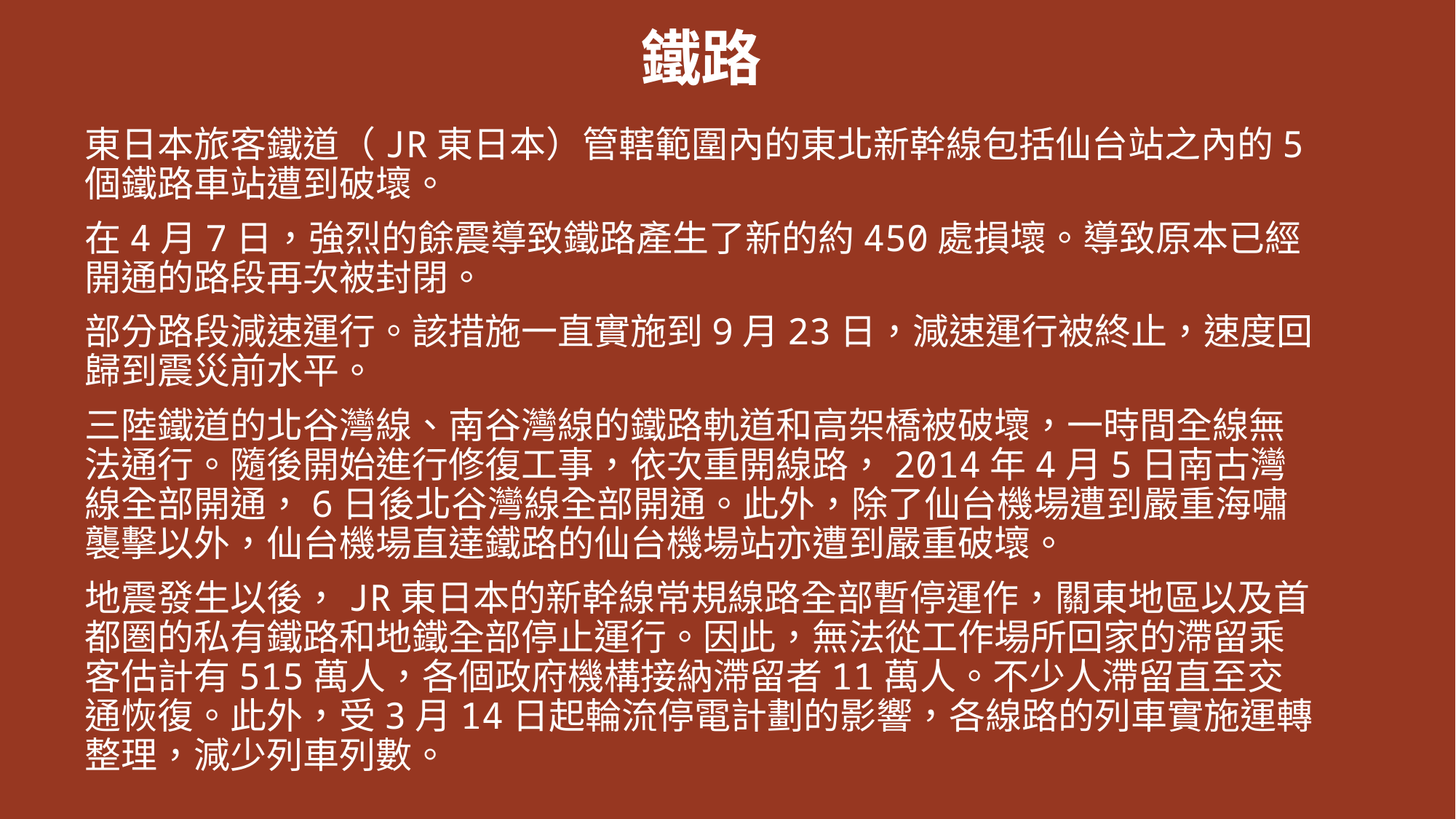

鐵路

東日本旅客鐵道（JR東日本）管轄範圍內的東北新幹線包括仙台站之內的5個鐵路車站遭到破壞。
在4月7日，強烈的餘震導致鐵路產生了新的約450處損壞。導致原本已經開通的路段再次被封閉。
部分路段減速運行。該措施一直實施到9月23日，減速運行被終止，速度回歸到震災前水平。
三陸鐵道的北谷灣線、南谷灣線的鐵路軌道和高架橋被破壞，一時間全線無法通行。隨後開始進行修復工事，依次重開線路，2014年4月5日南古灣線全部開通，6日後北谷灣線全部開通。此外，除了仙台機場遭到嚴重海嘯襲擊以外，仙台機場直達鐵路的仙台機場站亦遭到嚴重破壞。
地震發生以後，JR東日本的新幹線常規線路全部暫停運作，關東地區以及首都圏的私有鐵路和地鐵全部停止運行。因此，無法從工作場所回家的滯留乘客估計有515萬人，各個政府機構接納滯留者11萬人。不少人滯留直至交通恢復。此外，受3月14日起輪流停電計劃的影響，各線路的列車實施運轉整理，減少列車列數。